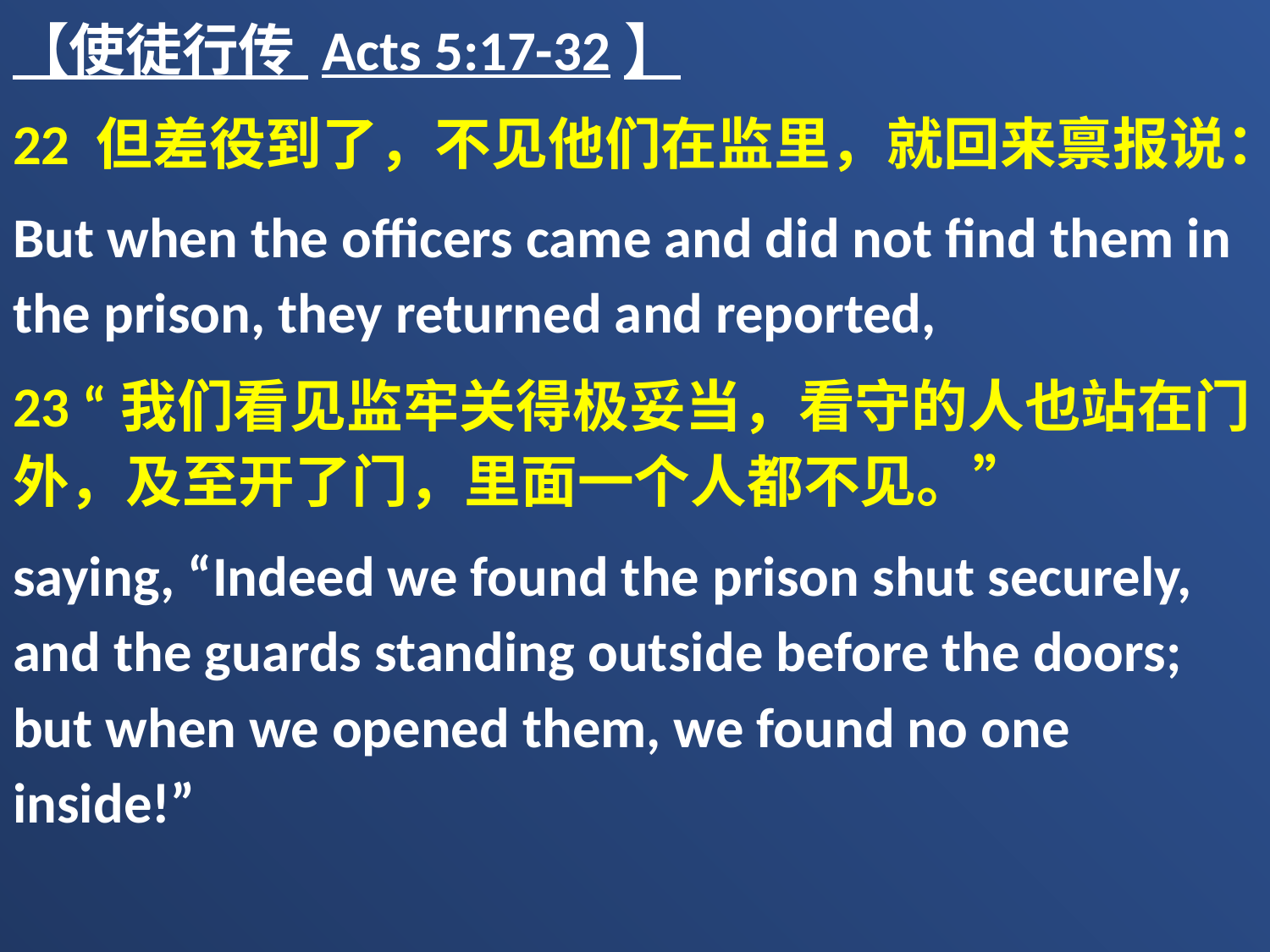

【使徒行传 Acts 5:17-32】
22 但差役到了，不见他们在监里，就回来禀报说：
But when the officers came and did not find them in the prison, they returned and reported,
23 “我们看见监牢关得极妥当，看守的人也站在门外，及至开了门，里面一个人都不见。”
saying, “Indeed we found the prison shut securely, and the guards standing outside before the doors; but when we opened them, we found no one inside!”